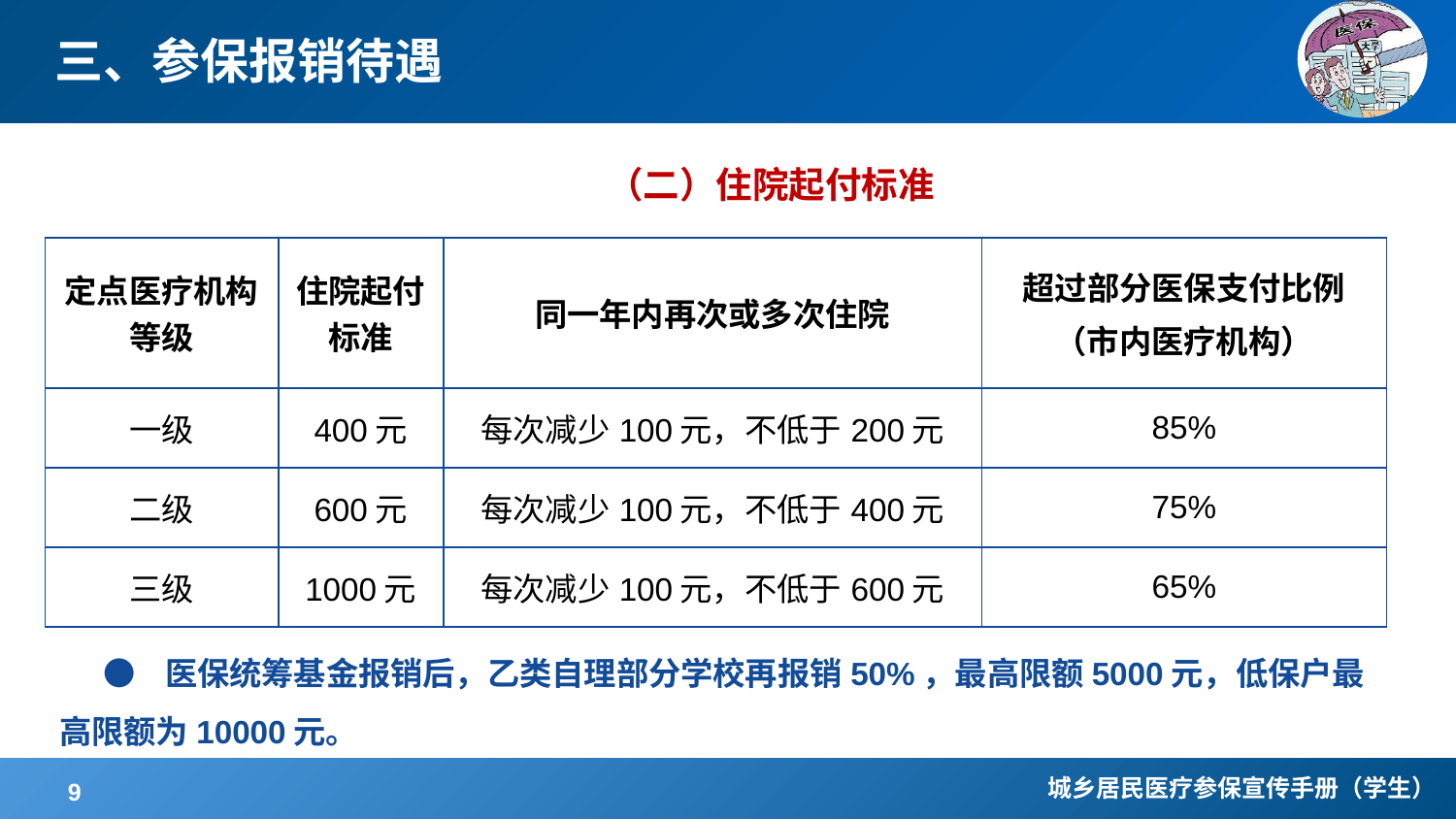

# 三、参保报销待遇
（二）住院起付标准
| 定点医疗机构等级 | 住院起付标准 | 同一年内再次或多次住院 | 超过部分医保支付比例 （市内医疗机构） |
| --- | --- | --- | --- |
| 一级 | 400元 | 每次减少100元，不低于200元 | 85% |
| 二级 | 600元 | 每次减少100元，不低于400元 | 75% |
| 三级 | 1000元 | 每次减少100元，不低于600元 | 65% |
      ●   医保统筹基金报销后，乙类自理部分学校再报销50%，最高限额5000元，低保户最高限额为10000元。